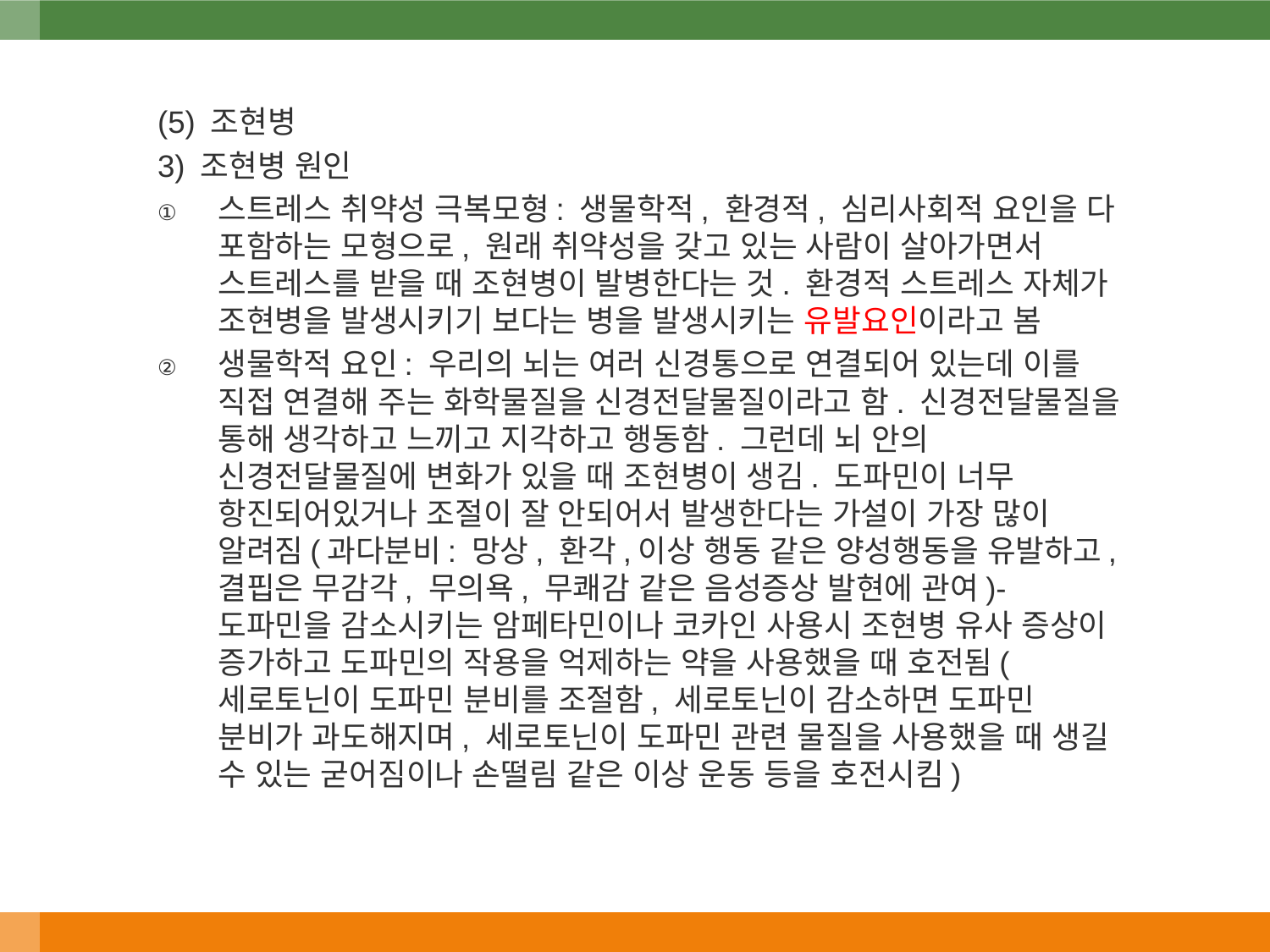

(5) 조현병
3) 조현병 원인
스트레스 취약성 극복모형: 생물학적, 환경적, 심리사회적 요인을 다 포함하는 모형으로, 원래 취약성을 갖고 있는 사람이 살아가면서 스트레스를 받을 때 조현병이 발병한다는 것. 환경적 스트레스 자체가 조현병을 발생시키기 보다는 병을 발생시키는 유발요인이라고 봄
생물학적 요인: 우리의 뇌는 여러 신경통으로 연결되어 있는데 이를 직접 연결해 주는 화학물질을 신경전달물질이라고 함. 신경전달물질을 통해 생각하고 느끼고 지각하고 행동함. 그런데 뇌 안의 신경전달물질에 변화가 있을 때 조현병이 생김. 도파민이 너무 항진되어있거나 조절이 잘 안되어서 발생한다는 가설이 가장 많이 알려짐(과다분비: 망상, 환각,이상 행동 같은 양성행동을 유발하고, 결핍은 무감각, 무의욕, 무쾌감 같은 음성증상 발현에 관여)- 도파민을 감소시키는 암페타민이나 코카인 사용시 조현병 유사 증상이 증가하고 도파민의 작용을 억제하는 약을 사용했을 때 호전됨(세로토닌이 도파민 분비를 조절함, 세로토닌이 감소하면 도파민 분비가 과도해지며, 세로토닌이 도파민 관련 물질을 사용했을 때 생길 수 있는 굳어짐이나 손떨림 같은 이상 운동 등을 호전시킴)